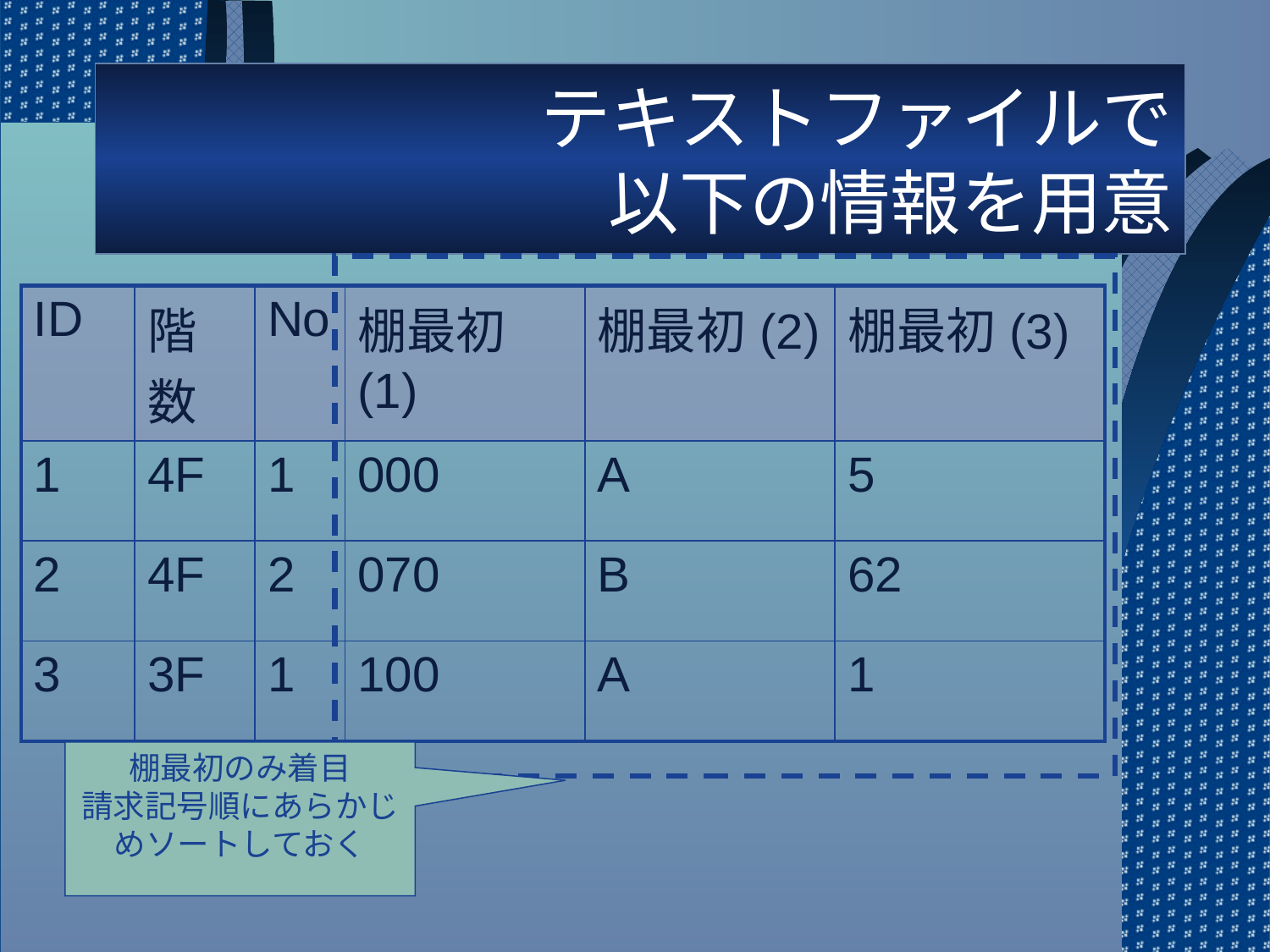

# テキストファイルで 以下の情報を用意

| ID | 階数 | No | 棚最初(1) | 棚最初(2) | 棚最初(3) |
| --- | --- | --- | --- | --- | --- |
| 1 | 4F | 1 | 000 | A | 5 |
| 2 | 4F | 2 | 070 | B | 62 |
| 3 | 3F | 1 | 100 | A | 1 |
棚最初のみ着目
請求記号順にあらかじめソートしておく